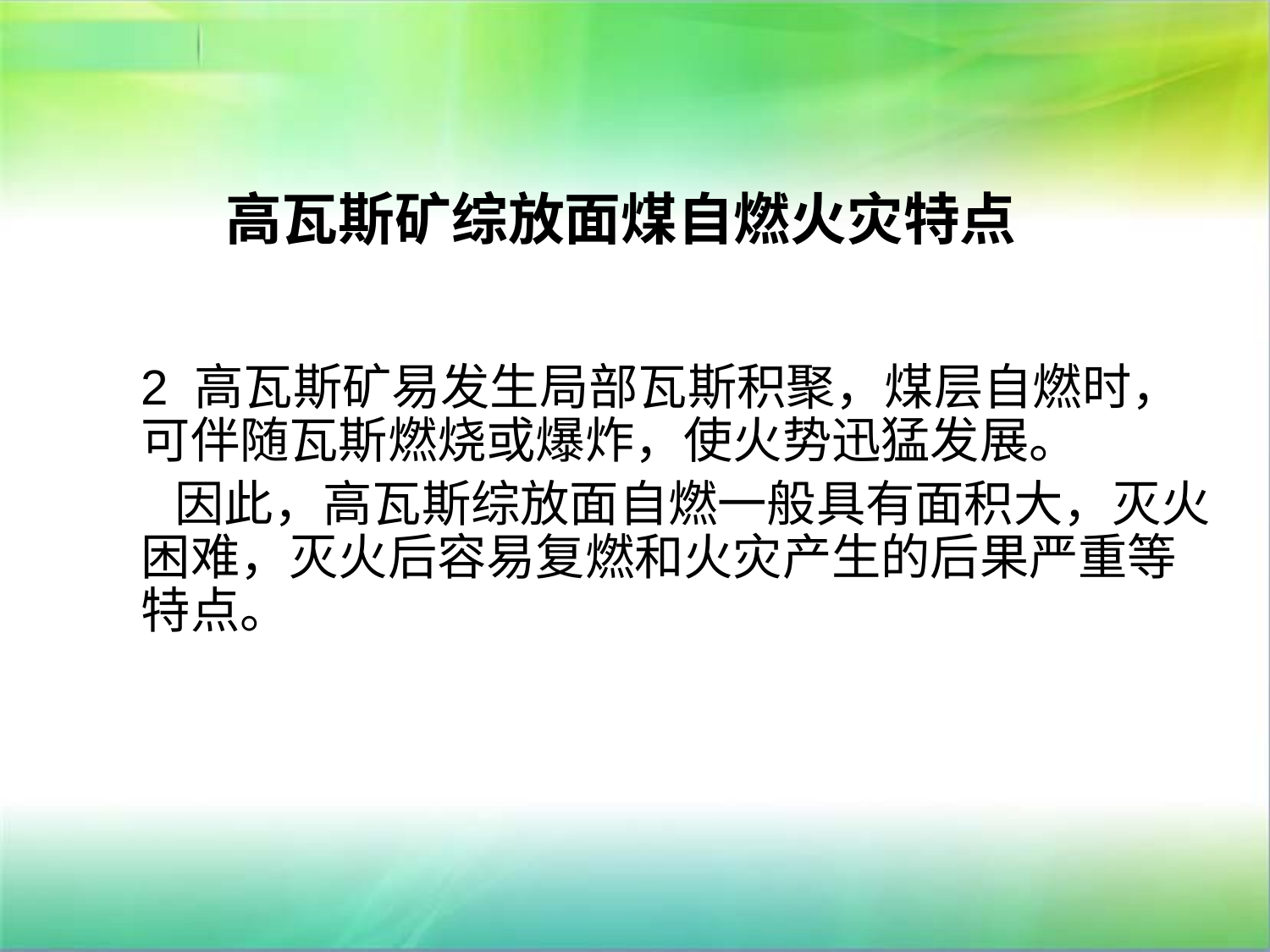

高瓦斯矿综放面煤自燃火灾特点
2 高瓦斯矿易发生局部瓦斯积聚，煤层自燃时，可伴随瓦斯燃烧或爆炸，使火势迅猛发展。
  因此，高瓦斯综放面自燃一般具有面积大，灭火困难，灭火后容易复燃和火灾产生的后果严重等特点。